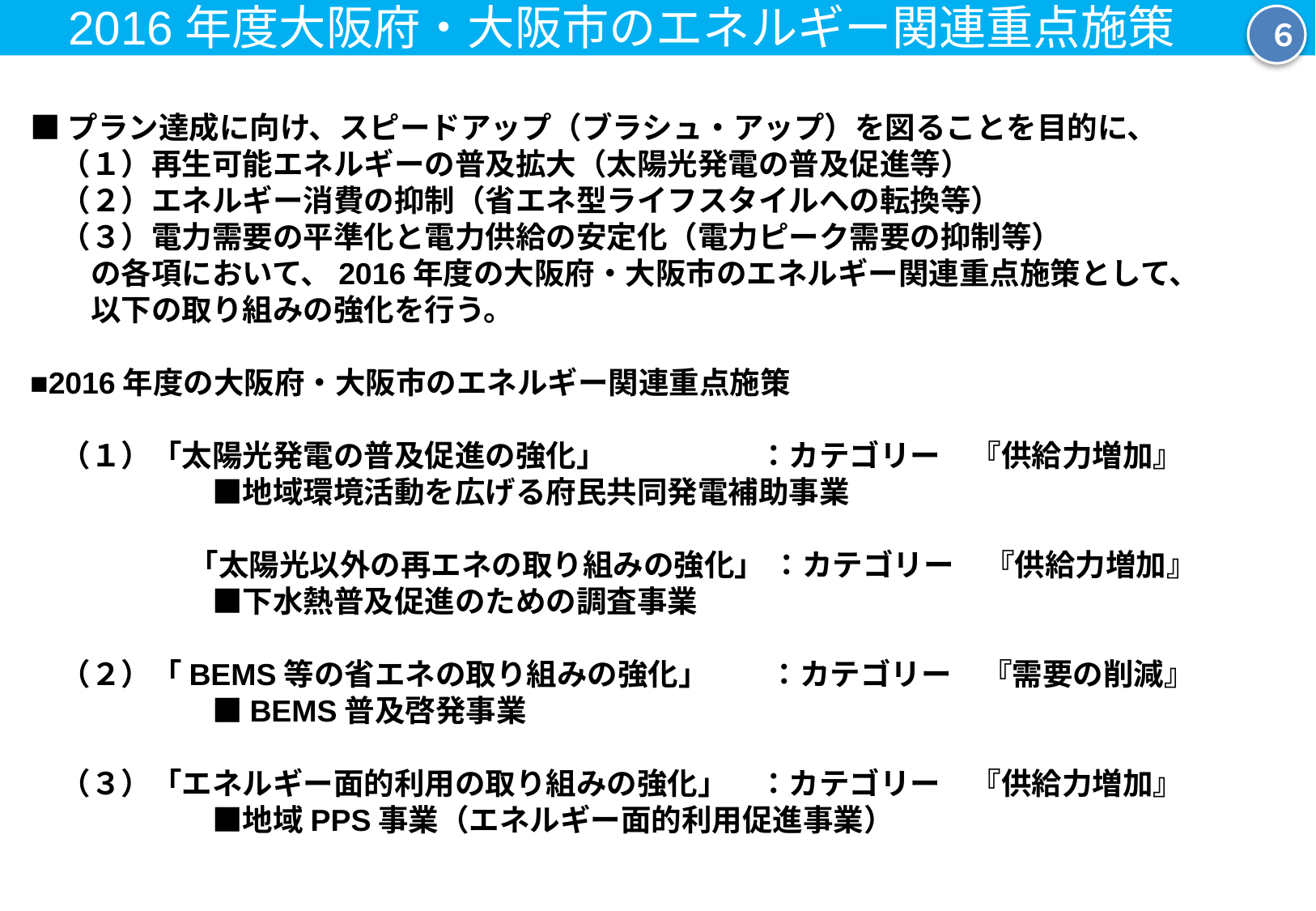

2016年度大阪府・大阪市のエネルギー関連重点施策
６
■プラン達成に向け、スピードアップ（ブラシュ・アップ）を図ることを目的に、
　（１）再生可能エネルギーの普及拡大（太陽光発電の普及促進等）
　（２）エネルギー消費の抑制（省エネ型ライフスタイルへの転換等）
　（３）電力需要の平準化と電力供給の安定化（電力ピーク需要の抑制等）
　　の各項において、2016年度の大阪府・大阪市のエネルギー関連重点施策として、
　　以下の取り組みの強化を行う。

■2016年度の大阪府・大阪市のエネルギー関連重点施策

　（１）「太陽光発電の普及促進の強化」　　　　　：カテゴリー　『供給力増加』
　　　　　　■地域環境活動を広げる府民共同発電補助事業

　　　　 　「太陽光以外の再エネの取り組みの強化」 ：カテゴリー　『供給力増加』
　　　　　　■下水熱普及促進のための調査事業

　（２）「BEMS等の省エネの取り組みの強化」　　：カテゴリー　『需要の削減』
　　　　　　■BEMS普及啓発事業

　（３）「エネルギー面的利用の取り組みの強化」　：カテゴリー　『供給力増加』
　　　　　　■地域PPS事業（エネルギー面的利用促進事業）